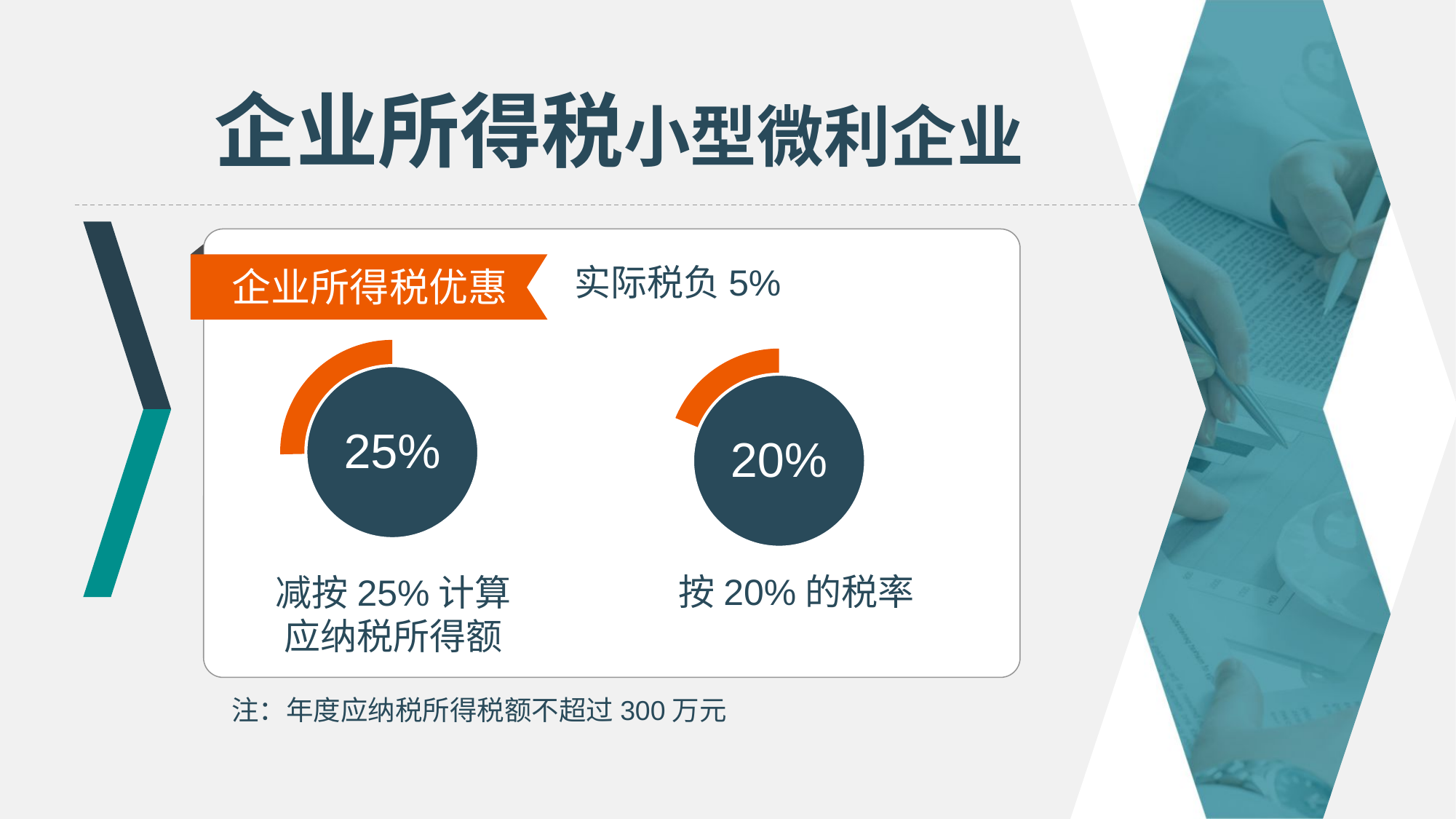

企业所得税小型微利企业

实际税负5%
企业所得税优惠

25%
20%
25%
按20%的税率
减按25%计算应纳税所得额
注：年度应纳税所得税额不超过300万元